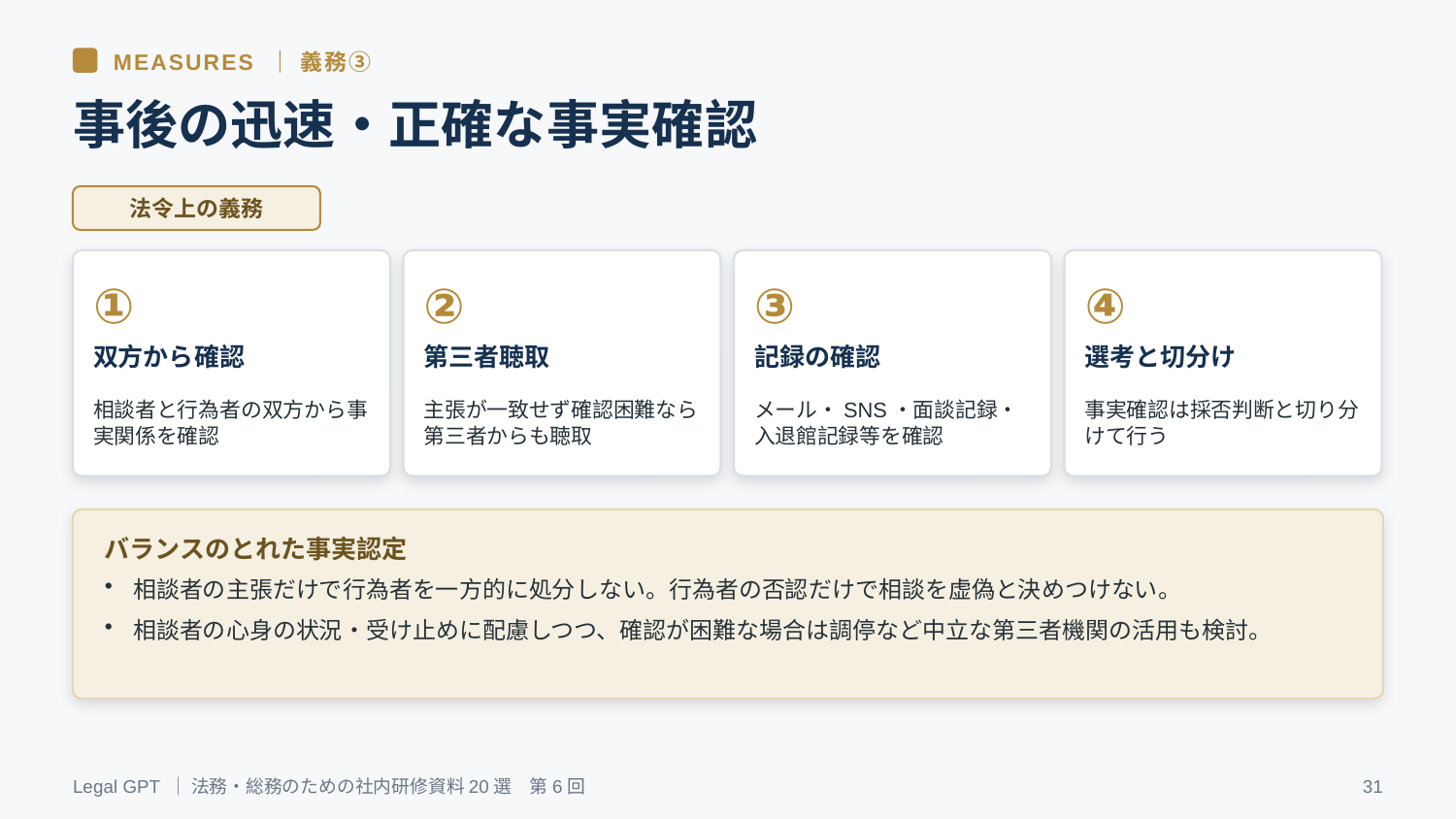

MEASURES ｜ 義務③

事後の迅速・正確な事実確認

法令上の義務

①
②
③
④
双方から確認
第三者聴取
記録の確認
選考と切分け
相談者と行為者の双方から事実関係を確認
主張が一致せず確認困難なら第三者からも聴取
メール・SNS・面談記録・入退館記録等を確認
事実確認は採否判断と切り分けて行う

バランスのとれた事実認定
相談者の主張だけで行為者を一方的に処分しない。行為者の否認だけで相談を虚偽と決めつけない。
相談者の心身の状況・受け止めに配慮しつつ、確認が困難な場合は調停など中立な第三者機関の活用も検討。
Legal GPT ｜ 法務・総務のための社内研修資料20選　第6回
31